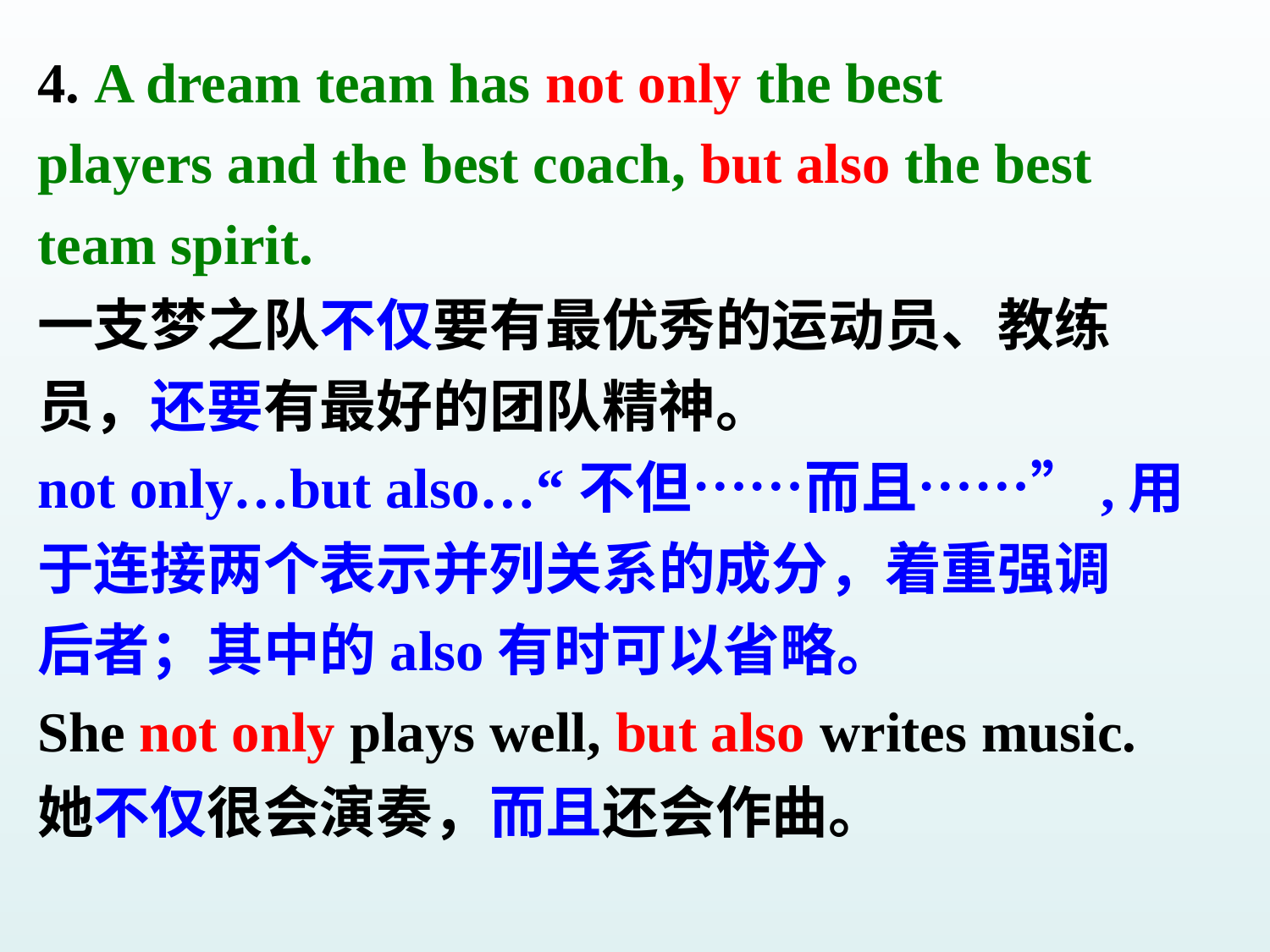

4. A dream team has not only the best
players and the best coach, but also the best
team spirit.
一支梦之队不仅要有最优秀的运动员、教练
员，还要有最好的团队精神。
not only…but also…“不但……而且……”,用
于连接两个表示并列关系的成分，着重强调
后者；其中的also有时可以省略。
She not only plays well, but also writes music.
她不仅很会演奏，而且还会作曲。